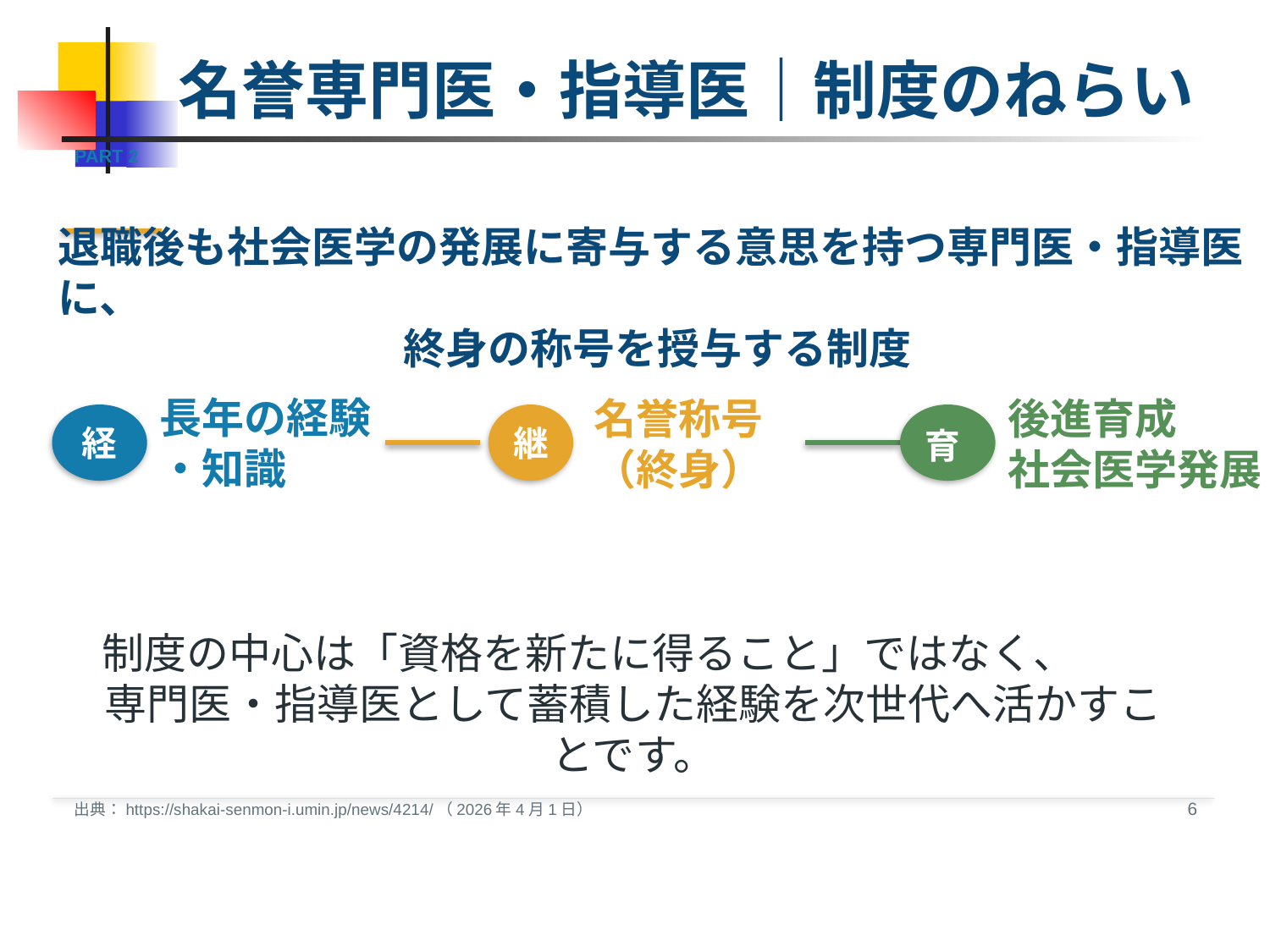

名誉専門医・指導医｜制度のねらい
PART 2

退職後も社会医学の発展に寄与する意思を持つ専門医・指導医に、
終身の称号を授与する制度
長年の経験
・知識
後進育成
社会医学発展
名誉称号
（終身）

経
継
育
制度の中心は「資格を新たに得ること」ではなく、
専門医・指導医として蓄積した経験を次世代へ活かすことです。
6
出典：https://shakai-senmon-i.umin.jp/news/4214/（2026年4月1日）